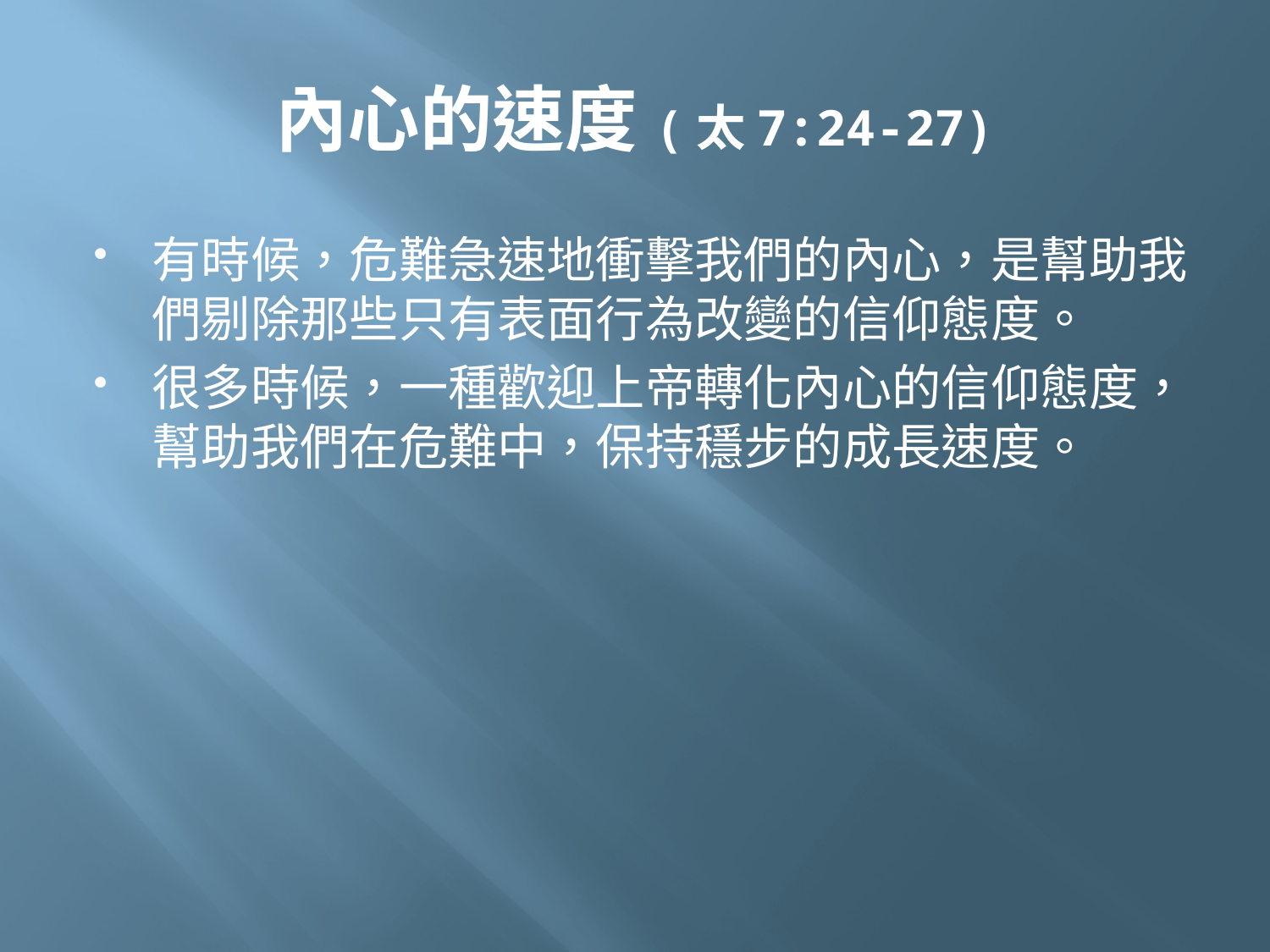

# 內心的速度(太7:24-27)
有時候，危難急速地衝擊我們的內心，是幫助我們剔除那些只有表面行為改變的信仰態度。
很多時候，一種歡迎上帝轉化內心的信仰態度，幫助我們在危難中，保持穩步的成長速度。